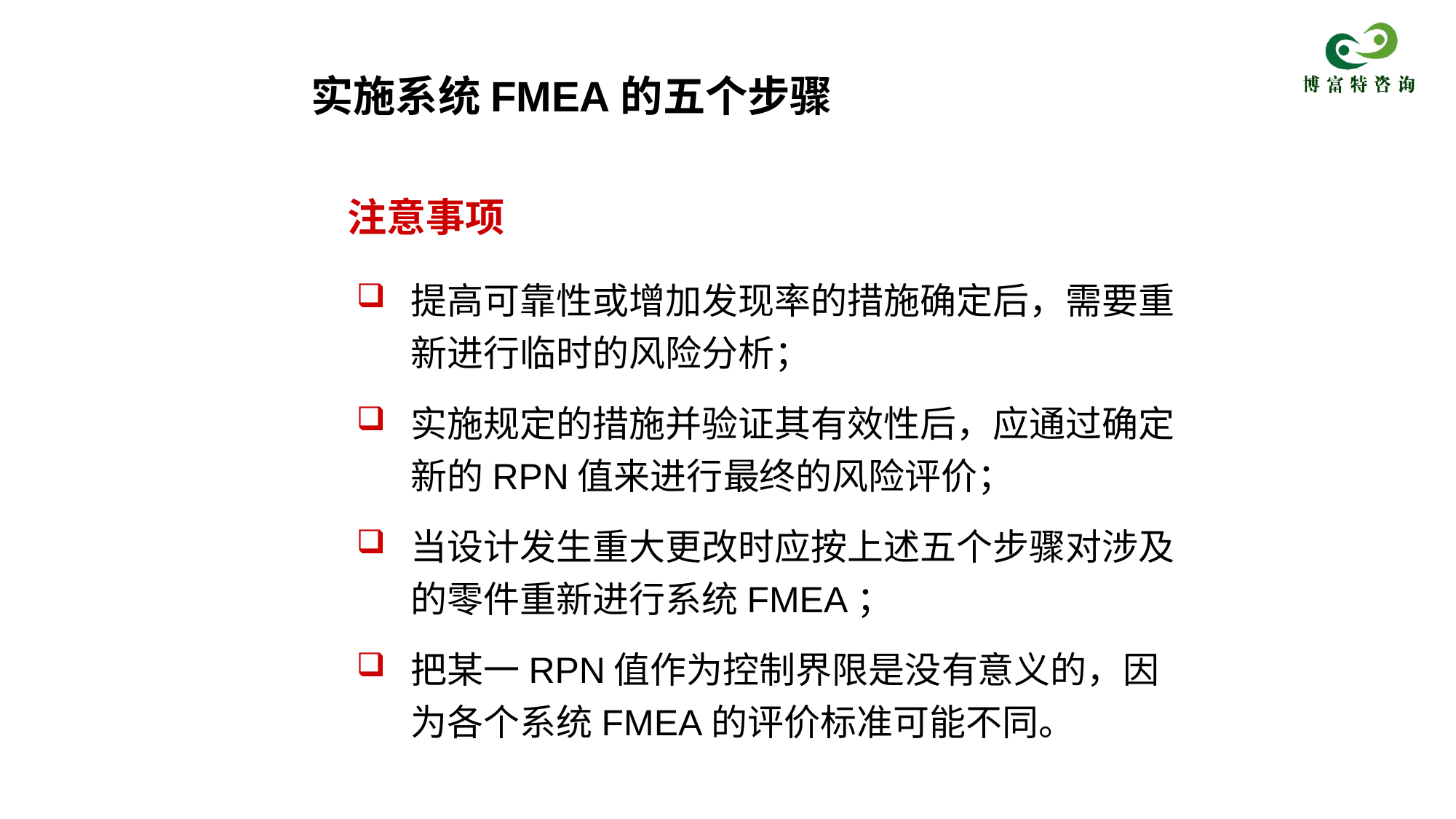

实施系统FMEA的五个步骤
注意事项
提高可靠性或增加发现率的措施确定后，需要重新进行临时的风险分析；
实施规定的措施并验证其有效性后，应通过确定新的RPN值来进行最终的风险评价；
当设计发生重大更改时应按上述五个步骤对涉及的零件重新进行系统FMEA；
把某一RPN值作为控制界限是没有意义的，因为各个系统FMEA的评价标准可能不同。